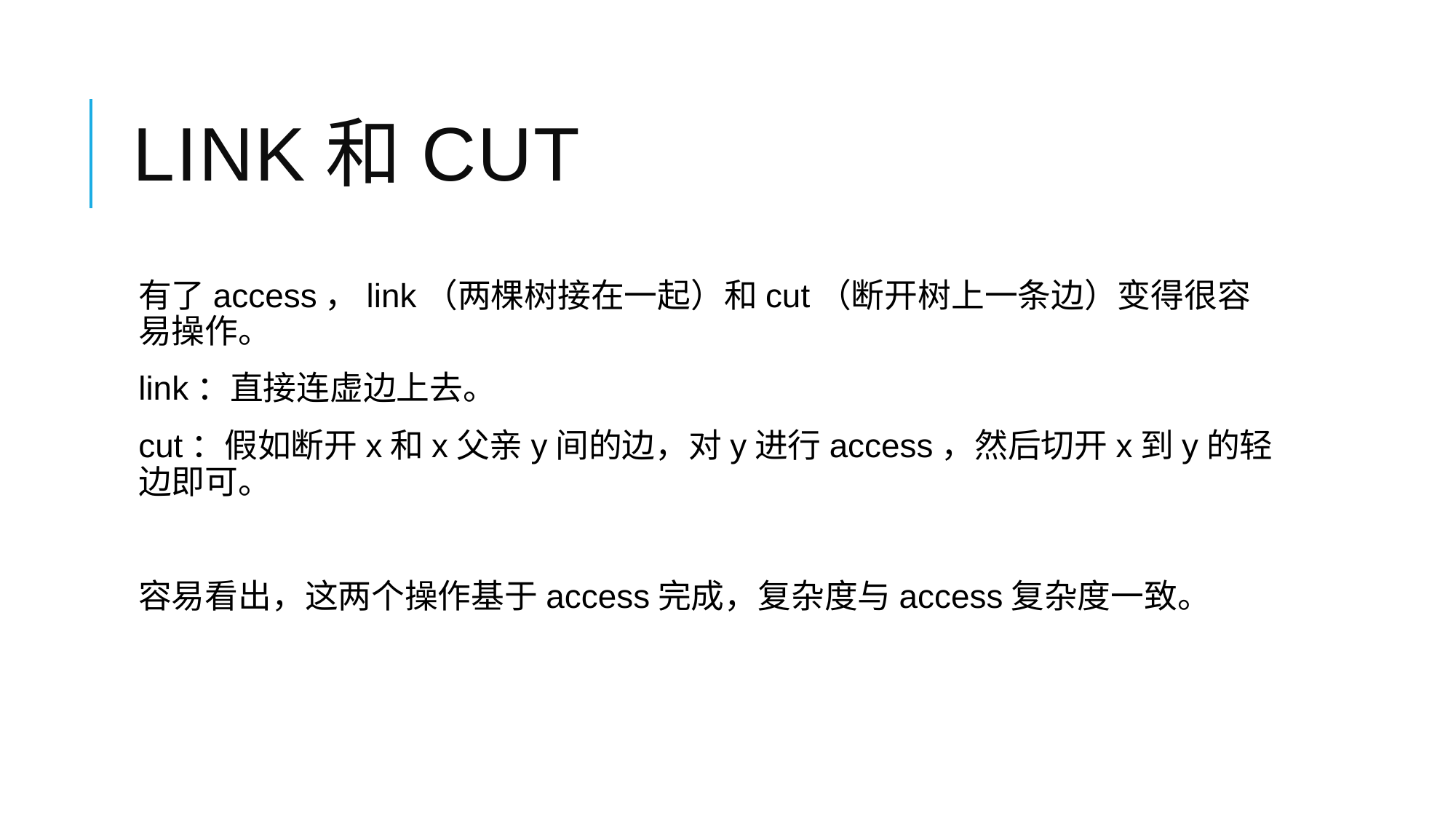

# Link和cut
有了access，link（两棵树接在一起）和cut（断开树上一条边）变得很容易操作。
link：直接连虚边上去。
cut：假如断开x和x父亲y间的边，对y进行access，然后切开x到y的轻边即可。

容易看出，这两个操作基于access完成，复杂度与access复杂度一致。